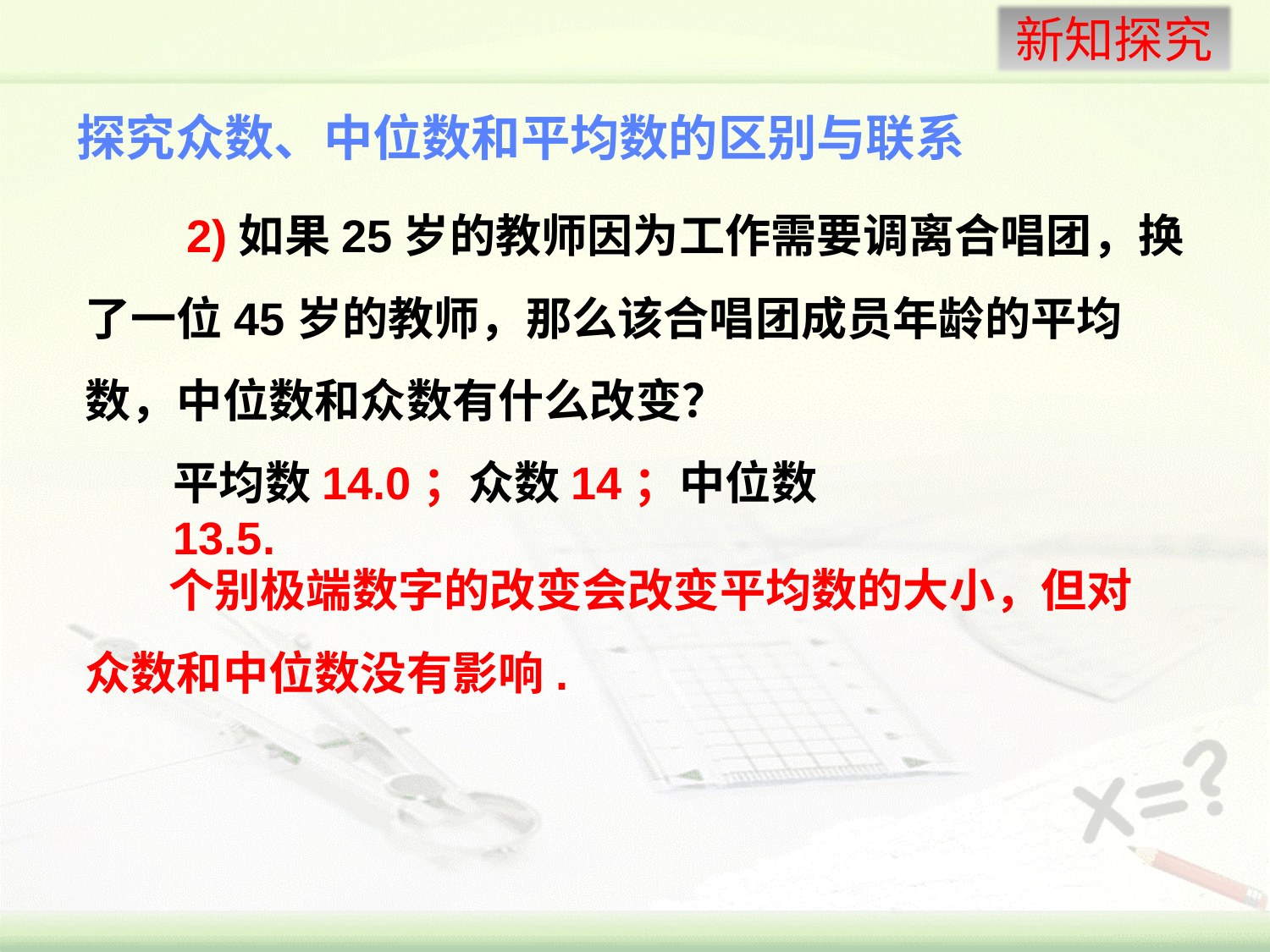

探究众数、中位数和平均数的区别与联系
        2)如果25岁的教师因为工作需要调离合唱团，换了一位45岁的教师，那么该合唱团成员年龄的平均数，中位数和众数有什么改变？
平均数14.0；众数14；中位数13.5.
       个别极端数字的改变会改变平均数的大小，但对众数和中位数没有影响.